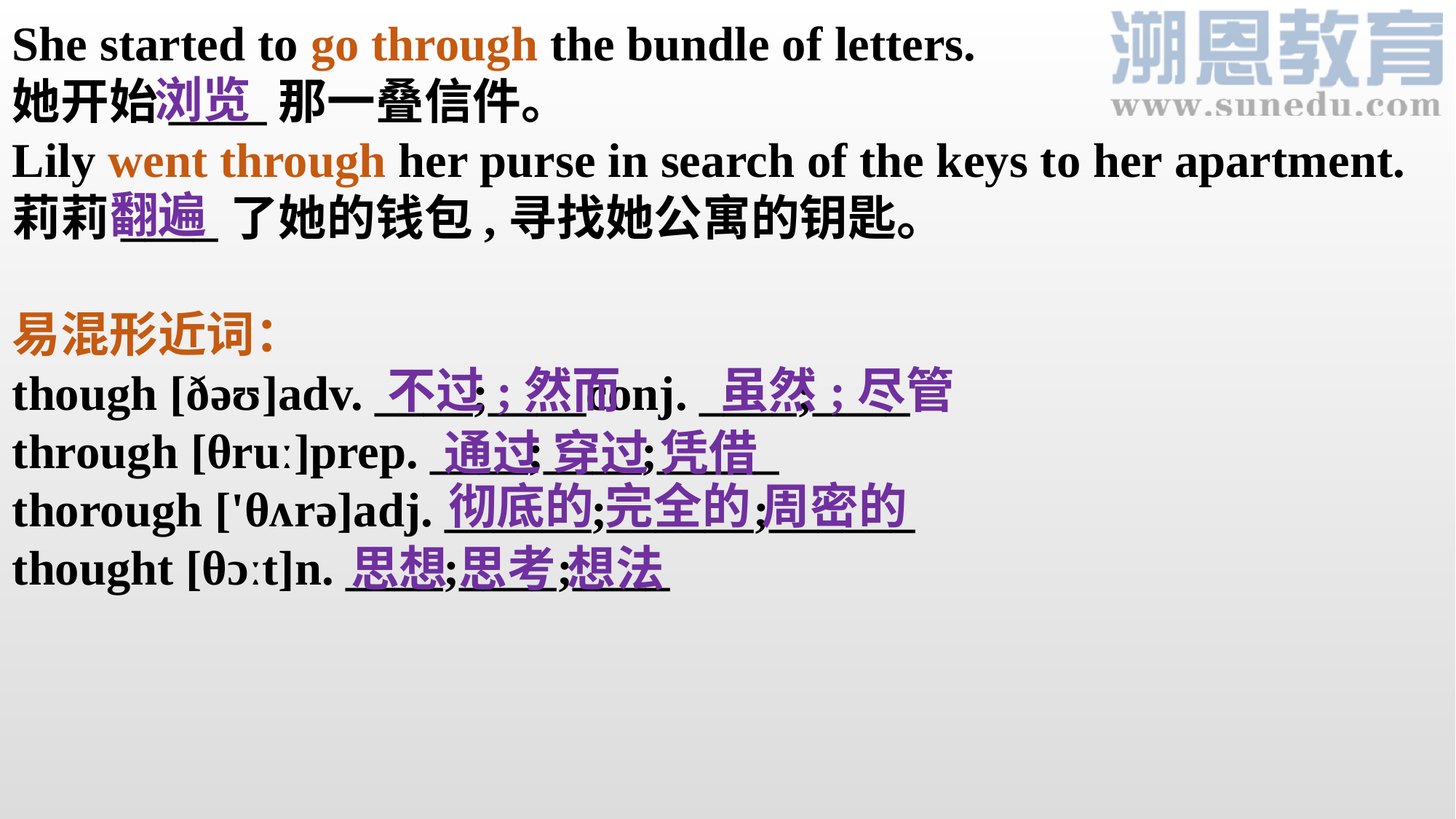

She started to go through the bundle of letters.
她开始____那一叠信件。
Lily went through her purse in search of the keys to her apartment. 莉莉____了她的钱包,寻找她公寓的钥匙。

易混形近词：
though [ðəʊ]adv. ____;____conj. ____;____
through [θruː]prep. ____;____;_____
thorough ['θʌrə]adj. ______;______;______
thought [θɔːt]n. ____;____;____

浏览
翻遍
 不过;然而         虽然;尽管
 通过 穿过 凭借
彻底的 完全的 周密的
思想 思考 想法